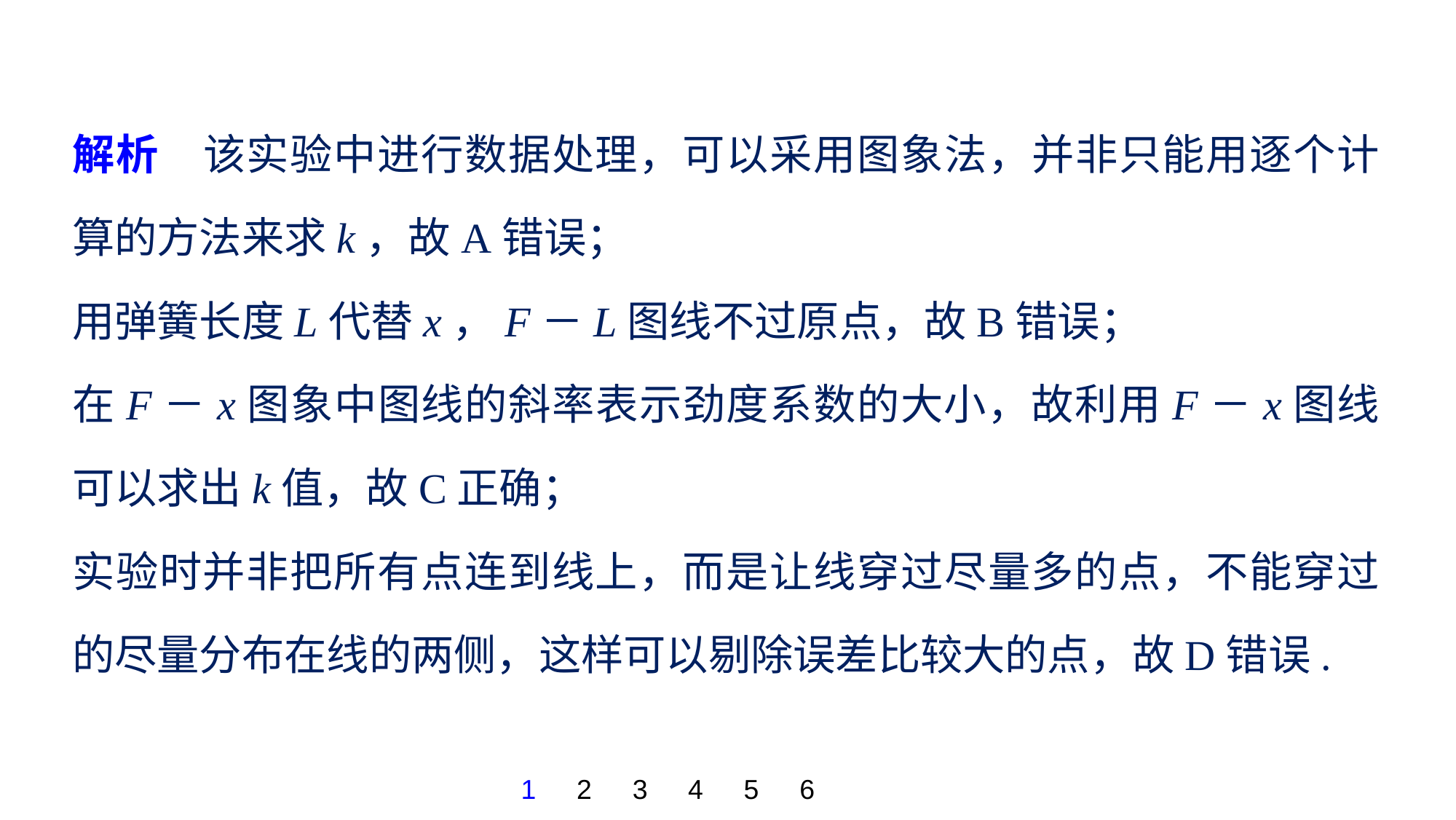

解析　该实验中进行数据处理，可以采用图象法，并非只能用逐个计算的方法来求k，故A错误；
用弹簧长度L代替x，F－L图线不过原点，故B错误；
在F－x图象中图线的斜率表示劲度系数的大小，故利用F－x图线可以求出k值，故C正确；
实验时并非把所有点连到线上，而是让线穿过尽量多的点，不能穿过的尽量分布在线的两侧，这样可以剔除误差比较大的点，故D错误.
1
2
3
4
5
6